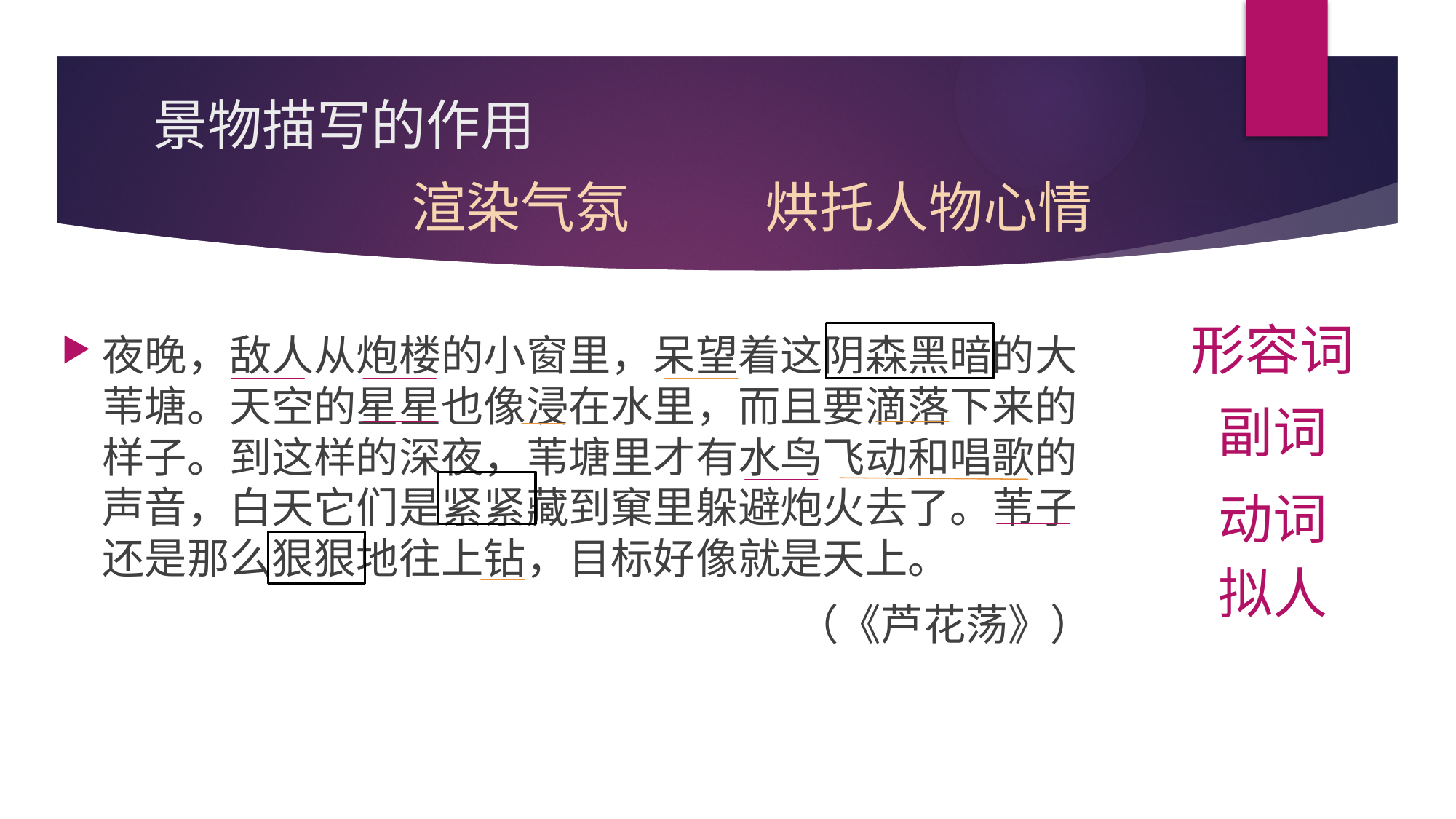

# 景物描写的作用
烘托人物心情
渲染气氛
形容词
夜晚，敌人从炮楼的小窗里，呆望着这阴森黑暗的大苇塘。天空的星星也像浸在水里，而且要滴落下来的样子。到这样的深夜，苇塘里才有水鸟飞动和唱歌的声音，白天它们是紧紧藏到窠里躲避炮火去了。苇子还是那么狠狠地往上钻，目标好像就是天上。
（《芦花荡》）

副词

动词

拟人